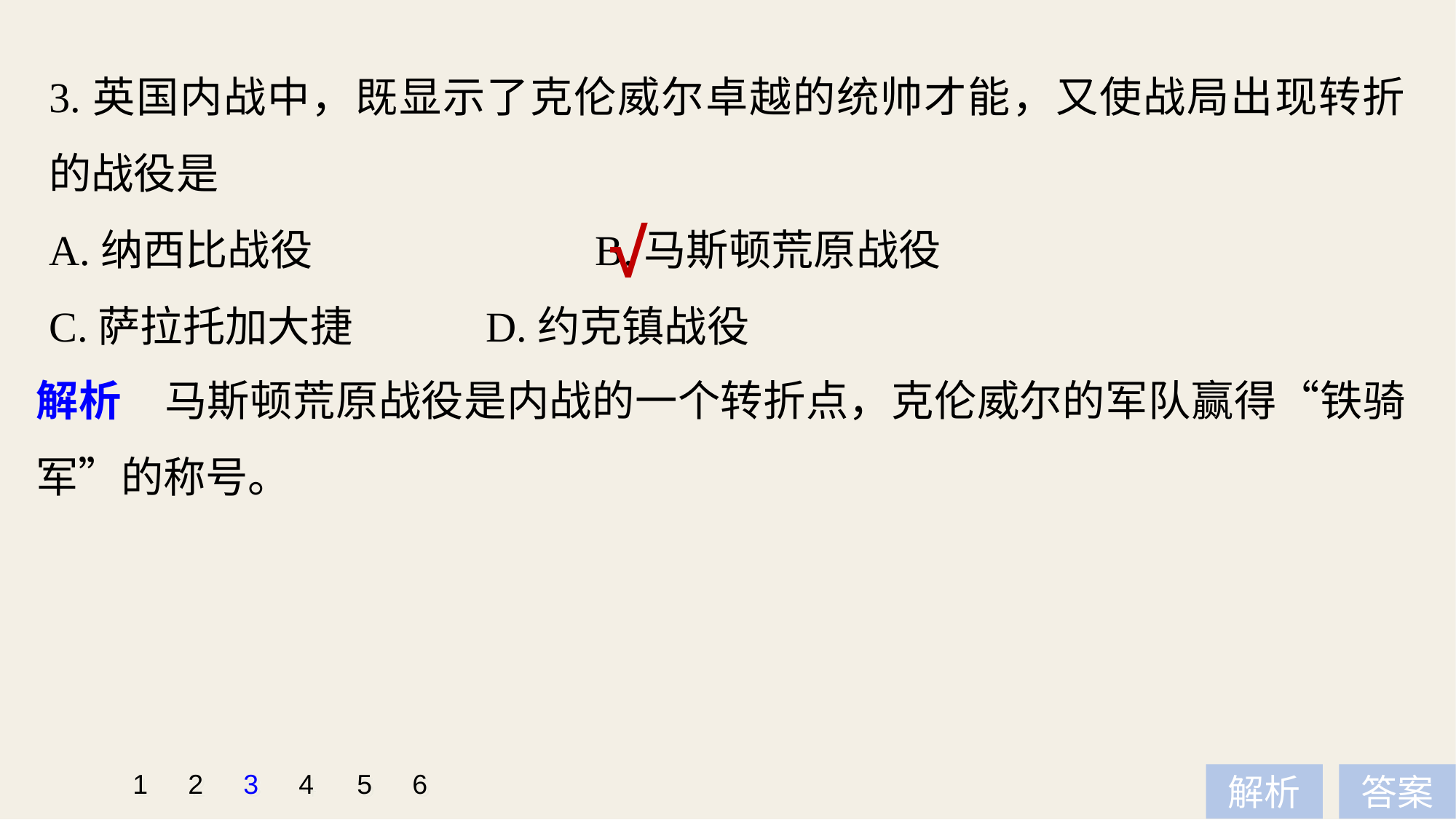

3.英国内战中，既显示了克伦威尔卓越的统帅才能，又使战局出现转折的战役是
A.纳西比战役  			B.马斯顿荒原战役
C.萨拉托加大捷 		D.约克镇战役
√
解析　马斯顿荒原战役是内战的一个转折点，克伦威尔的军队赢得“铁骑军”的称号。
1
2
3
4
5
6
解析
答案